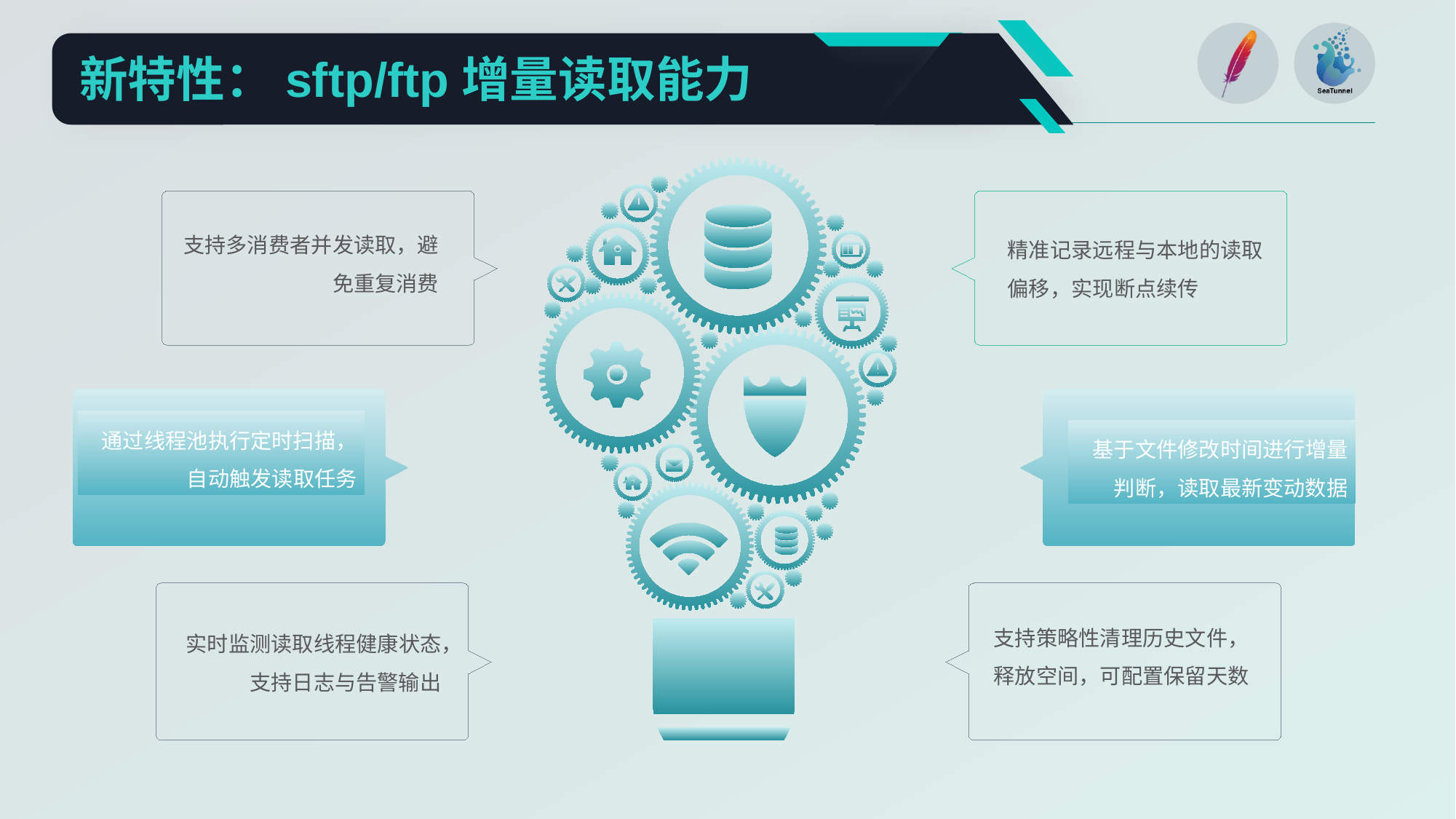

新特性：sftp/ftp增量读取能力

支持多消费者并发读取，避免重复消费

精准记录远程与本地的读取偏移，实现断点续传

通过线程池执行定时扫描，自动触发读取任务
基于文件修改时间进行增量判断，读取最新变动数据

支持策略性清理历史文件，释放空间，可配置保留天数
实时监测读取线程健康状态，支持日志与告警输出